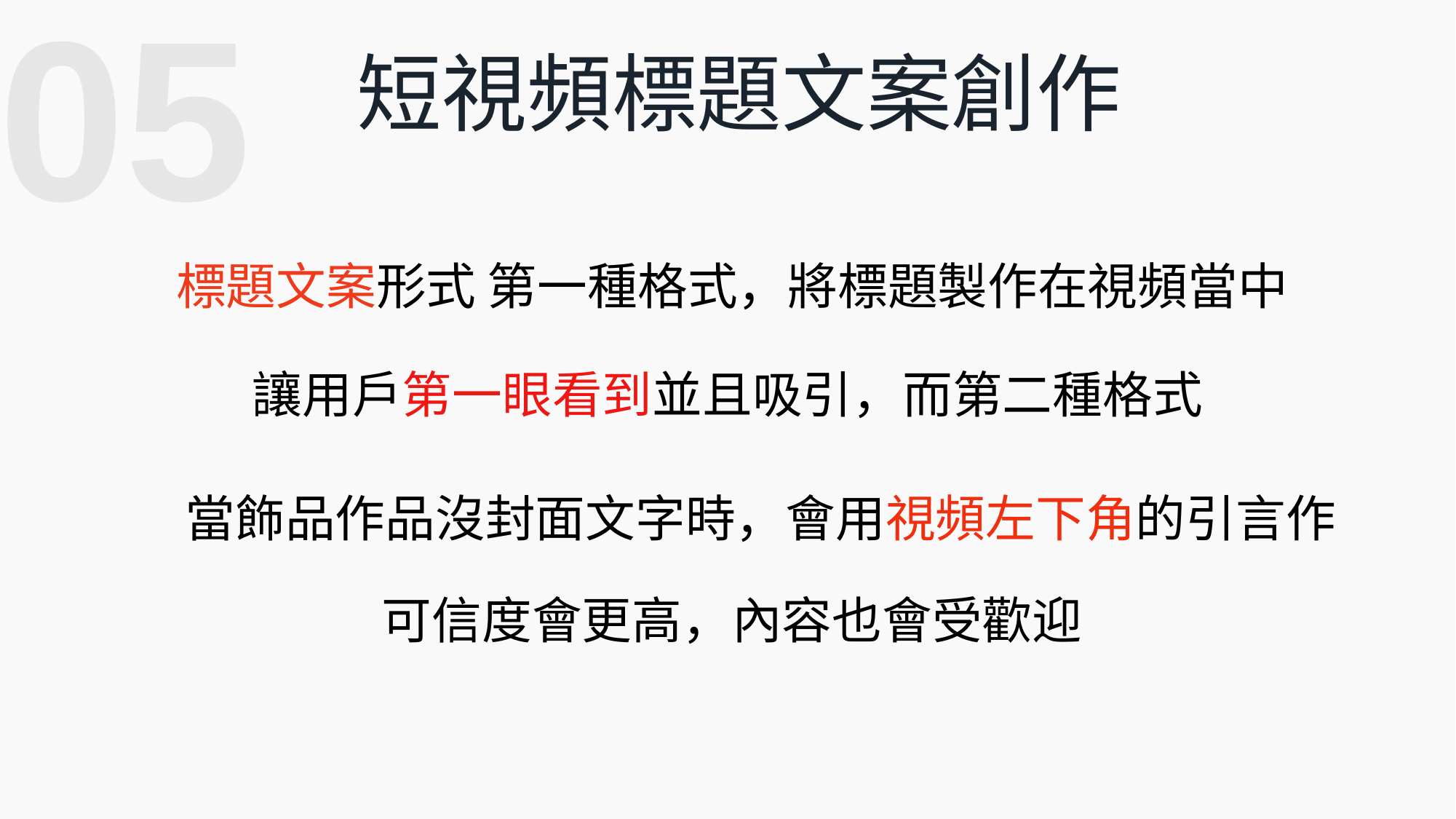

05
54
短視頻標題文案創作
標題文案形式 第一種格式，將標題製作在視頻當中
讓用戶第一眼看到並且吸引，而第二種格式
當飾品作品沒封面文字時，會用視頻左下角的引言作
可信度會更高，內容也會受歡迎
、